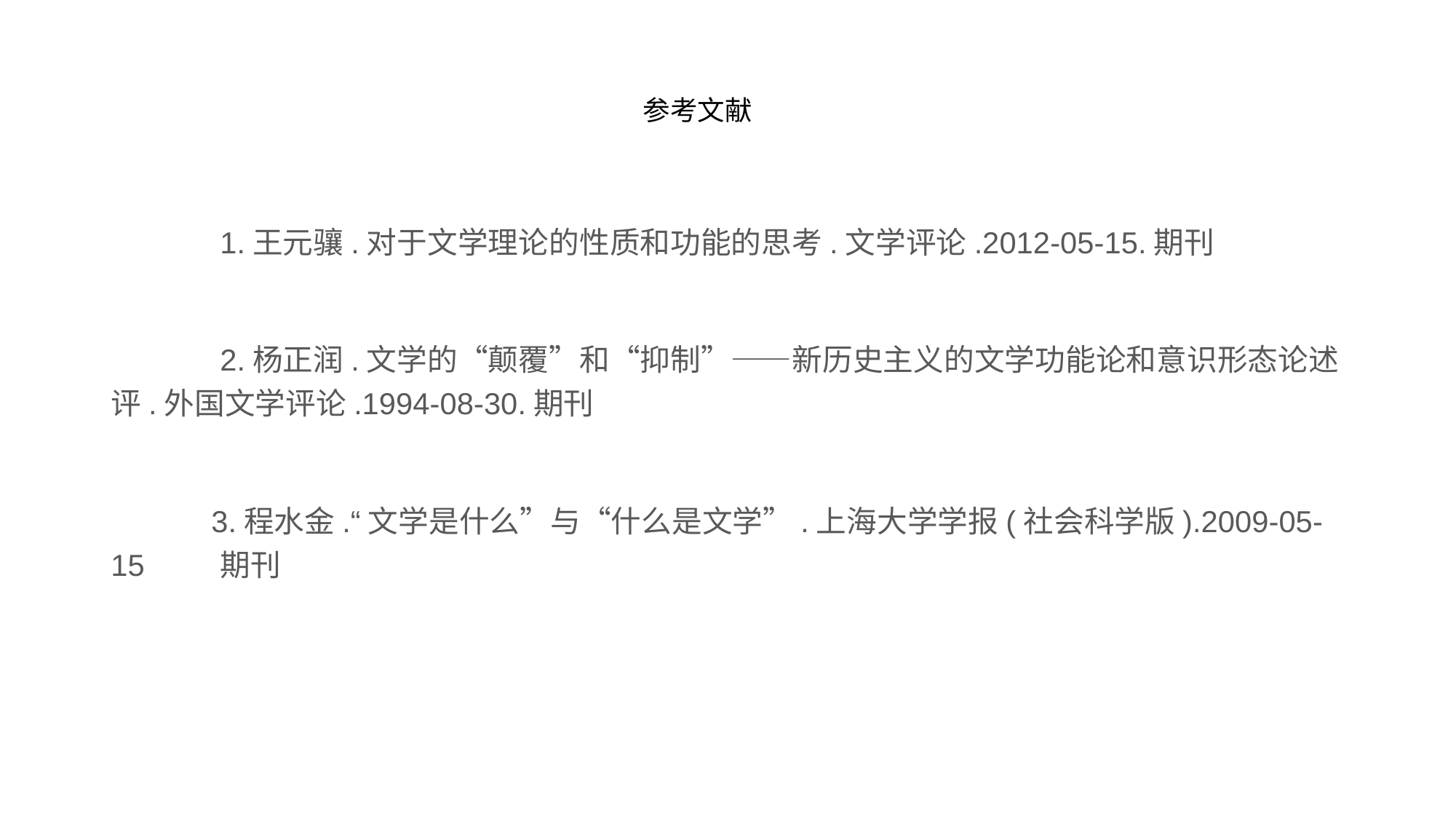

1.王元骧.对于文学理论的性质和功能的思考.文学评论.2012-05-15.期刊

	2.杨正润.文学的“颠覆”和“抑制”——新历史主义的文学功能论和意识形态论述评.外国文学评论.1994-08-30.期刊

            3.程水金.“文学是什么”与“什么是文学”.上海大学学报(社会科学版).2009-05-15	期刊
参考文献